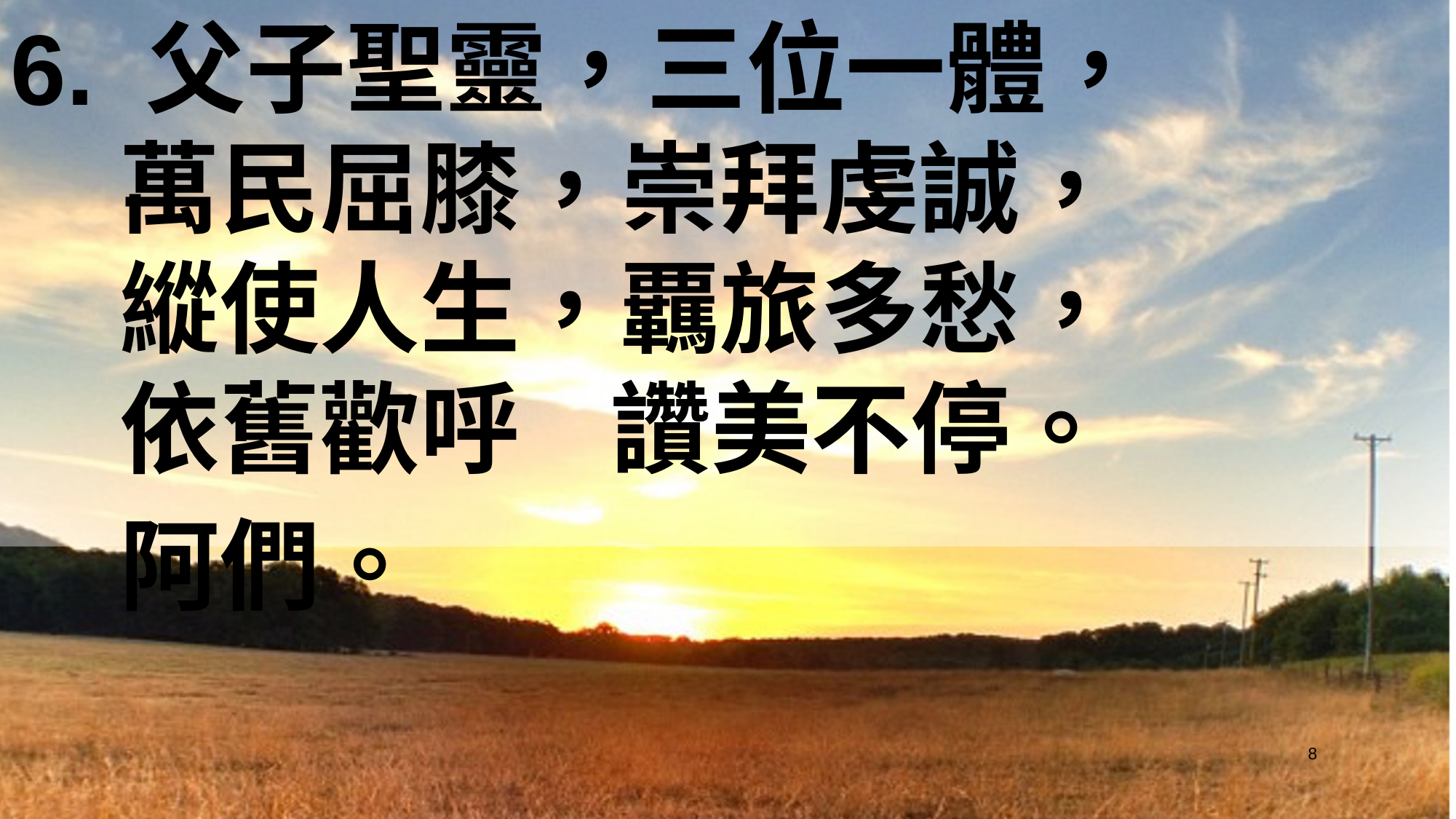

6. 父子聖靈，三位一體，
	萬民屈膝，崇拜虔誠，
	縱使人生，覊旅多愁，
	依舊歡呼    讚美不停。
	阿們。

8